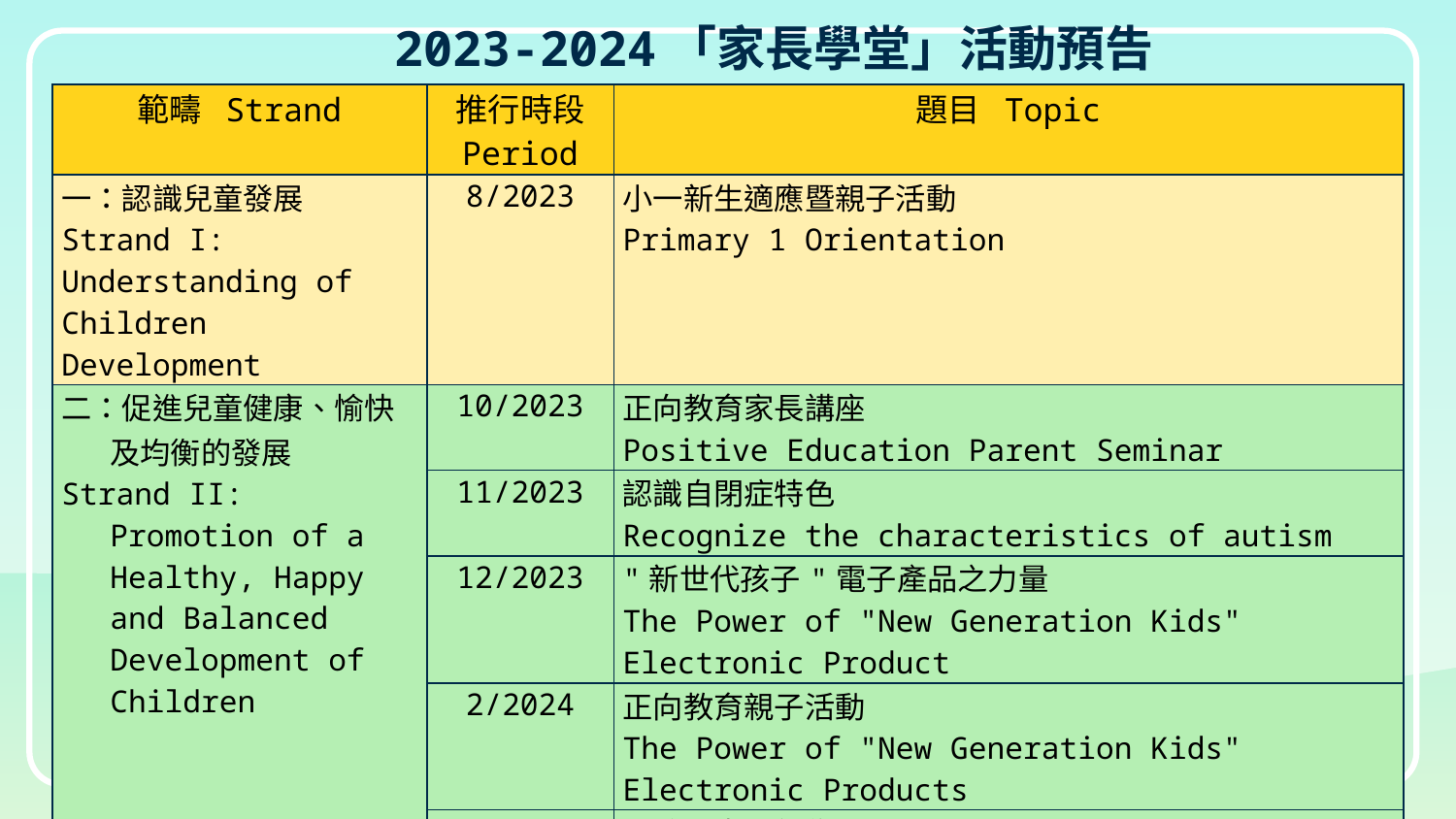

# 2023-2024「家長學堂」活動預告
| 範疇 Strand | 推行時段 Period | 題目 Topic |
| --- | --- | --- |
| 一：認識兒童發展 Strand I: Understanding of Children Development | 8/2023 | 小一新生適應暨親子活動 Primary 1 Orientation |
| 二：促進兒童健康、愉快及均衡的發展 Strand II: Promotion of a Healthy, Happy and Balanced Development of Children | 10/2023 | 正向教育家長講座 Positive Education Parent Seminar |
|  | 11/2023 | 認識自閉症特色 Recognize the characteristics of autism |
|  | 12/2023 | "新世代孩子"電子產品之力量 The Power of "New Generation Kids" Electronic Product |
|  | 2/2024 | 正向教育親子活動 The Power of "New Generation Kids" Electronic Products |
|  | 3/2024 | 預防及處理行為問題Preventing and Dealing with Behavior Problems |
|  | 5/2024 | 如何面對SEN子女"性疑惑" How to deal with SEN children's "sexual doubts" |